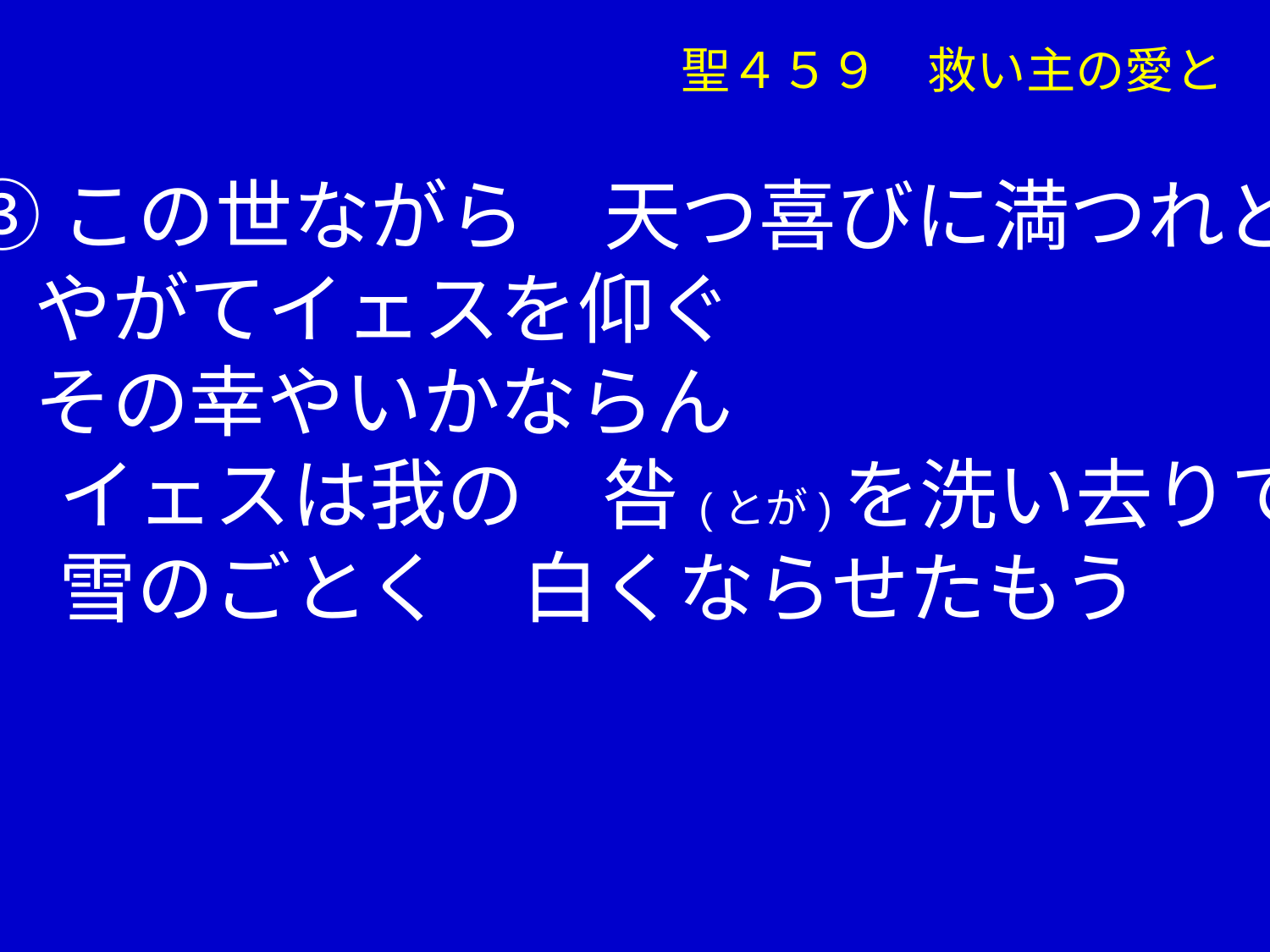

聖４５９　救い主の愛と
③この世ながら　天つ喜びに満つれど
   やがてイェスを仰ぐ
   その幸やいかならん
　 イェスは我の　咎(とが)を洗い去りて
　 雪のごとく　白くならせたもう